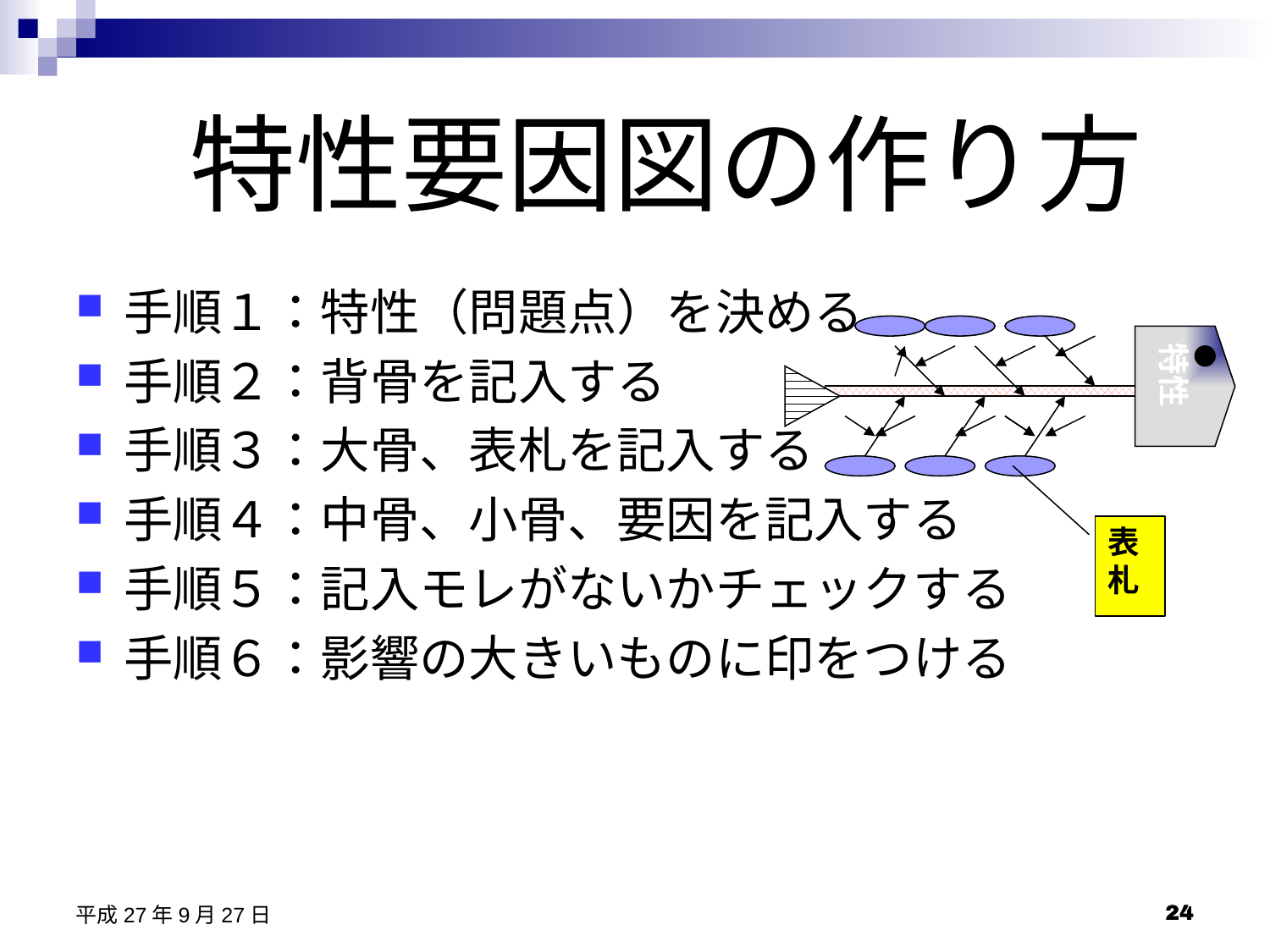

特性要因図の作り方
手順１：特性（問題点）を決める
手順２：背骨を記入する
手順３：大骨、表札を記入する
手順４：中骨、小骨、要因を記入する
手順５：記入モレがないかチェックする
手順６：影響の大きいものに印をつける

特性

表札
平成27年9月27日
24
24